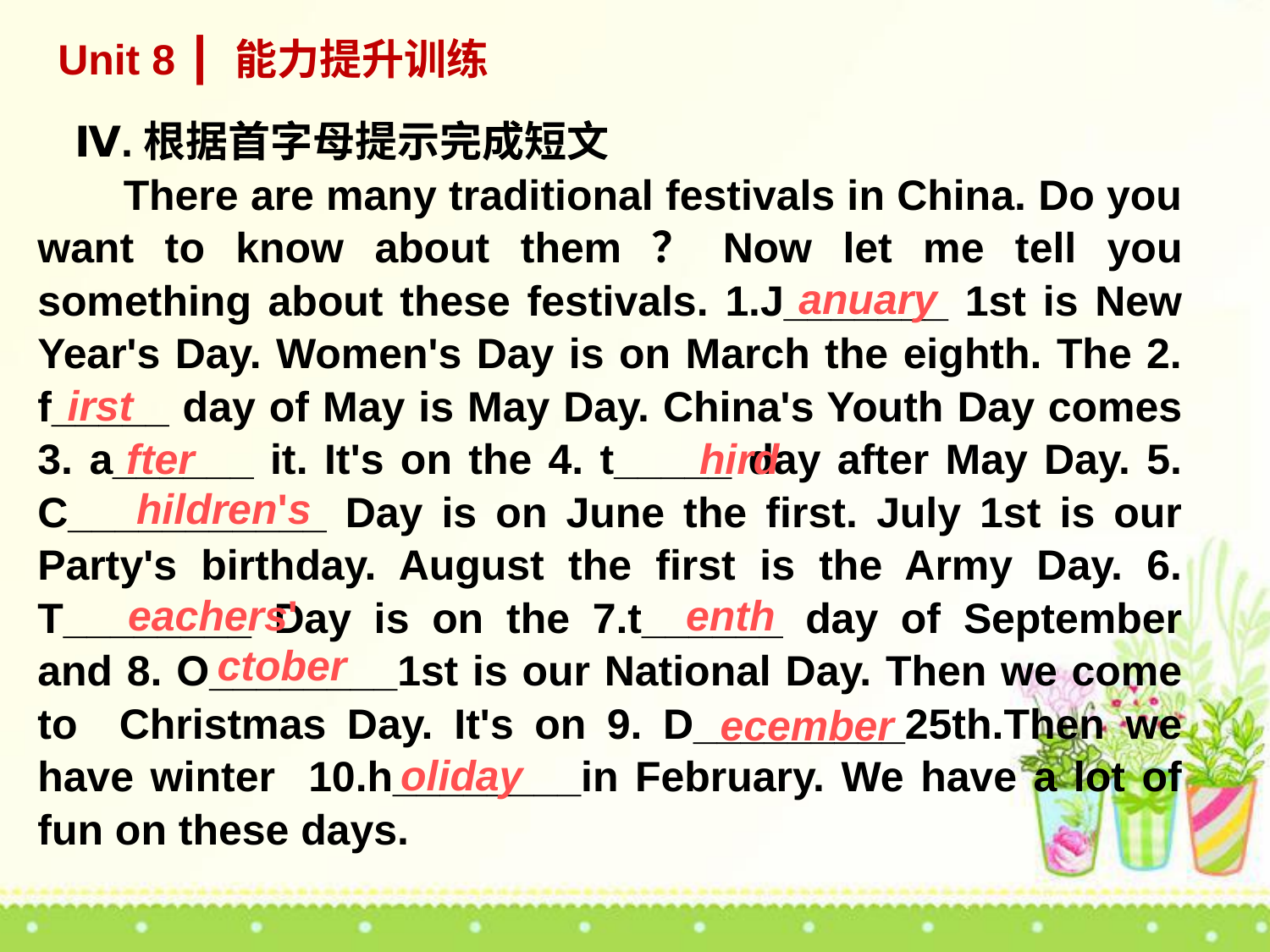

Unit 8 ┃ 能力提升训练
Ⅳ.根据首字母提示完成短文
    There are many traditional festivals in China. Do you want to know about them？Now let me tell you something about these festivals. 1.J_______ 1st is New Year's Day. Women's Day is on March the eighth. The 2. f_____ day of May is May Day. China's Youth Day comes 3. a______ it. It's on the 4. t_____ day after May Day. 5. C___________ Day is on June the first. July 1st is our Party's birthday. August the first is the Army Day. 6. T________ Day is on the 7.t______ day of September and 8. O________1st is our National Day. Then we come to  Christmas Day. It's on 9. D_________25th.Then we have winter  10.h________in February. We have a lot of fun on these days.
anuary
irst
fter
hird
hildren's
eachers'
enth
ctober
ecember
oliday